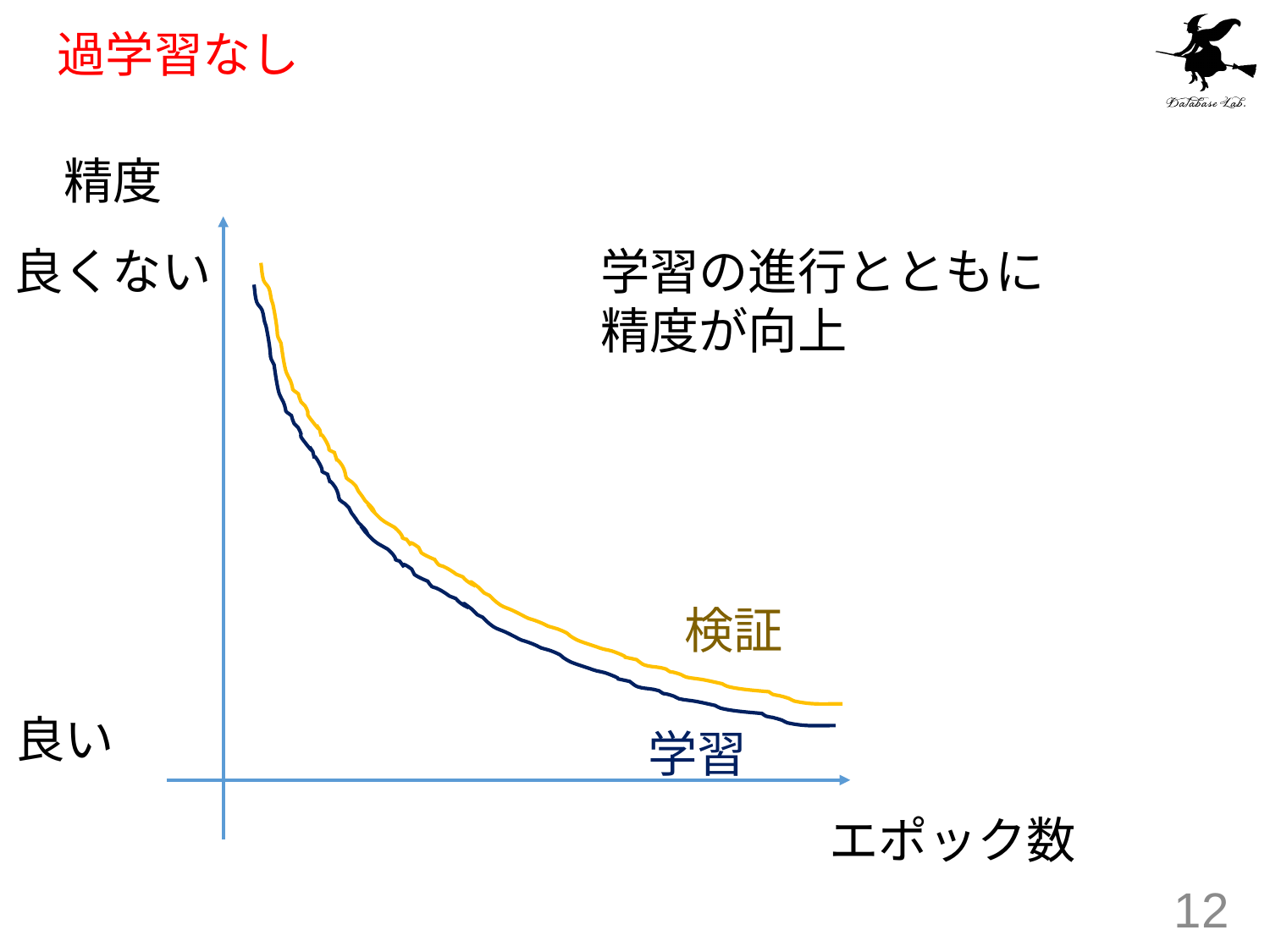

# 過学習なし
精度
良くない
学習の進行とともに
精度が向上

検証
良い
学習
エポック数
12